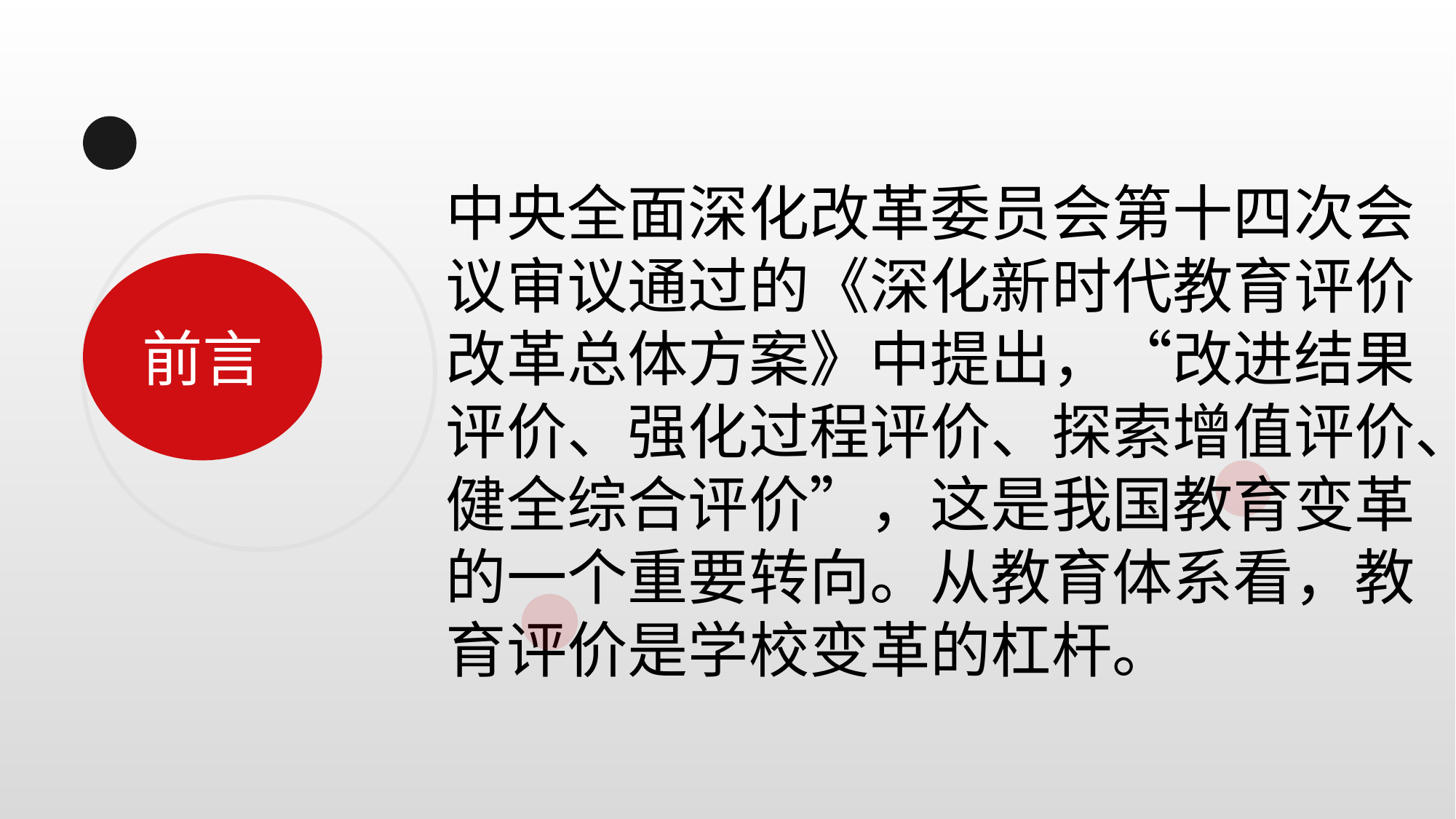

中央全面深化改革委员会第十四次会议审议通过的《深化新时代教育评价改革总体方案》中提出，“改进结果评价、强化过程评价、探索增值评价、健全综合评价”，这是我国教育变革的一个重要转向。从教育体系看，教育评价是学校变革的杠杆。

前言